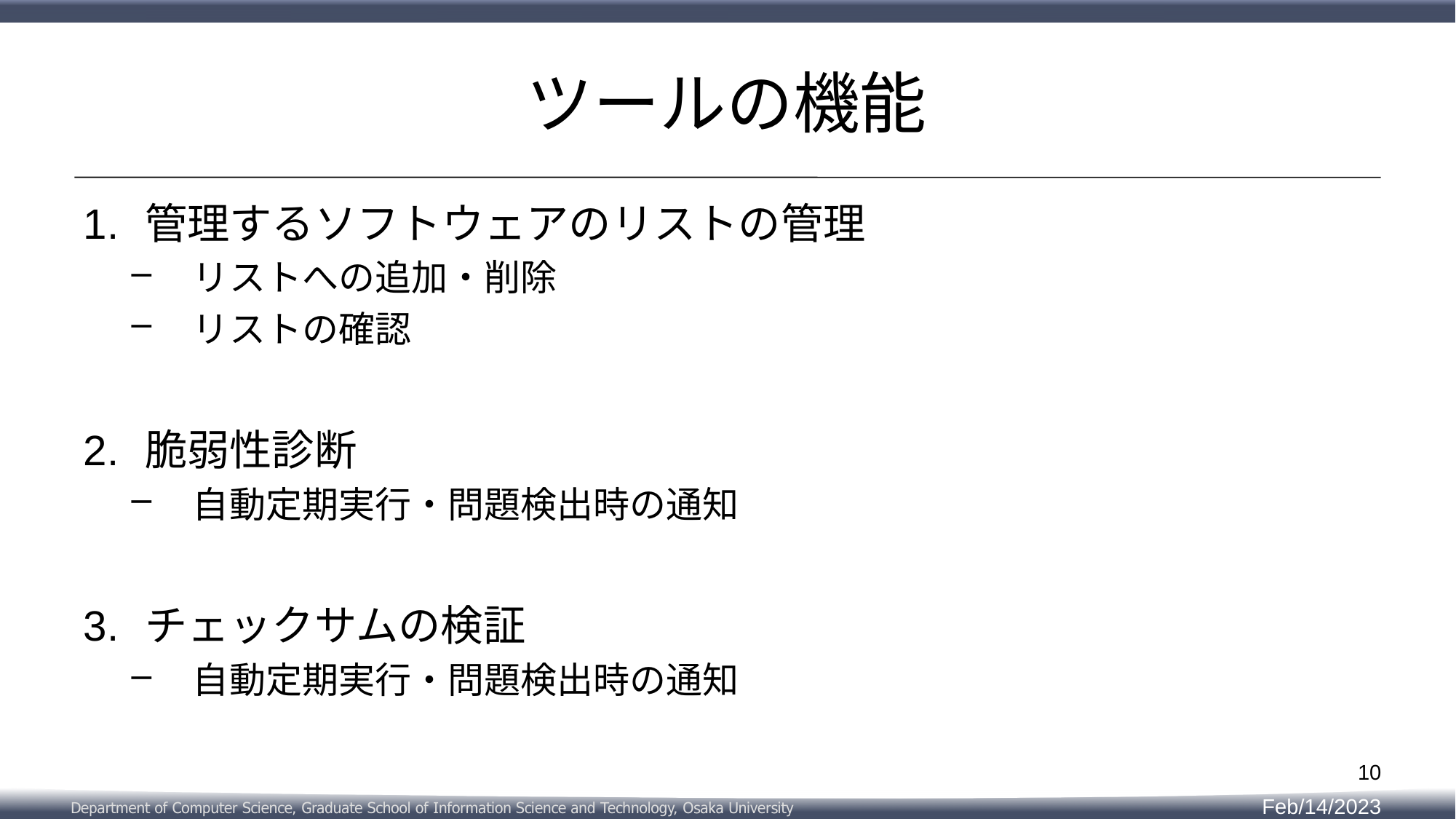

# ツールの機能
管理するソフトウェアのリストの管理
リストへの追加・削除
リストの確認

脆弱性診断
自動定期実行・問題検出時の通知

チェックサムの検証
自動定期実行・問題検出時の通知

10
Feb/14/2023